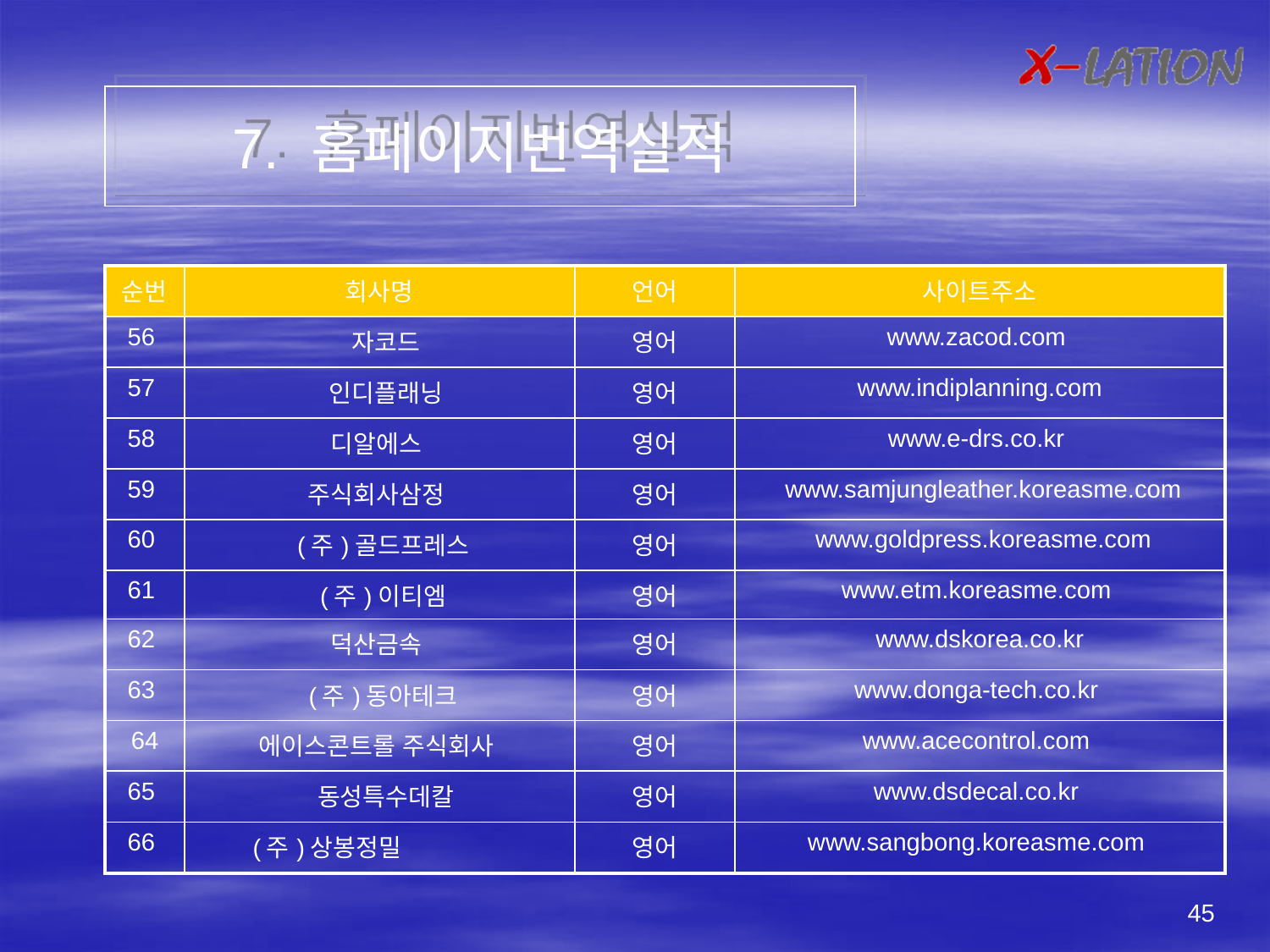

7. 홈페이지번역실적
| 순번 | 회사명 | 언어 | 사이트주소 |
| --- | --- | --- | --- |
| 56 | 자코드 | 영어 | www.zacod.com |
| 57 | 인디플래닝 | 영어 | www.indiplanning.com |
| 58 | 디알에스 | 영어 | www.e-drs.co.kr |
| 59 | 주식회사삼정 | 영어 | www.samjungleather.koreasme.com |
| 60 | (주)골드프레스 | 영어 | www.goldpress.koreasme.com |
| 61 | (주)이티엠 | 영어 | www.etm.koreasme.com |
| 62 | 덕산금속 | 영어 | www.dskorea.co.kr |
| 63 | (주)동아테크 | 영어 | www.donga-tech.co.kr |
| 64 | 에이스콘트롤 주식회사 | 영어 | www.acecontrol.com |
| 65 | 동성특수데칼 | 영어 | www.dsdecal.co.kr |
| 66 | (주)상봉정밀 | 영어 | www.sangbong.koreasme.com |
45